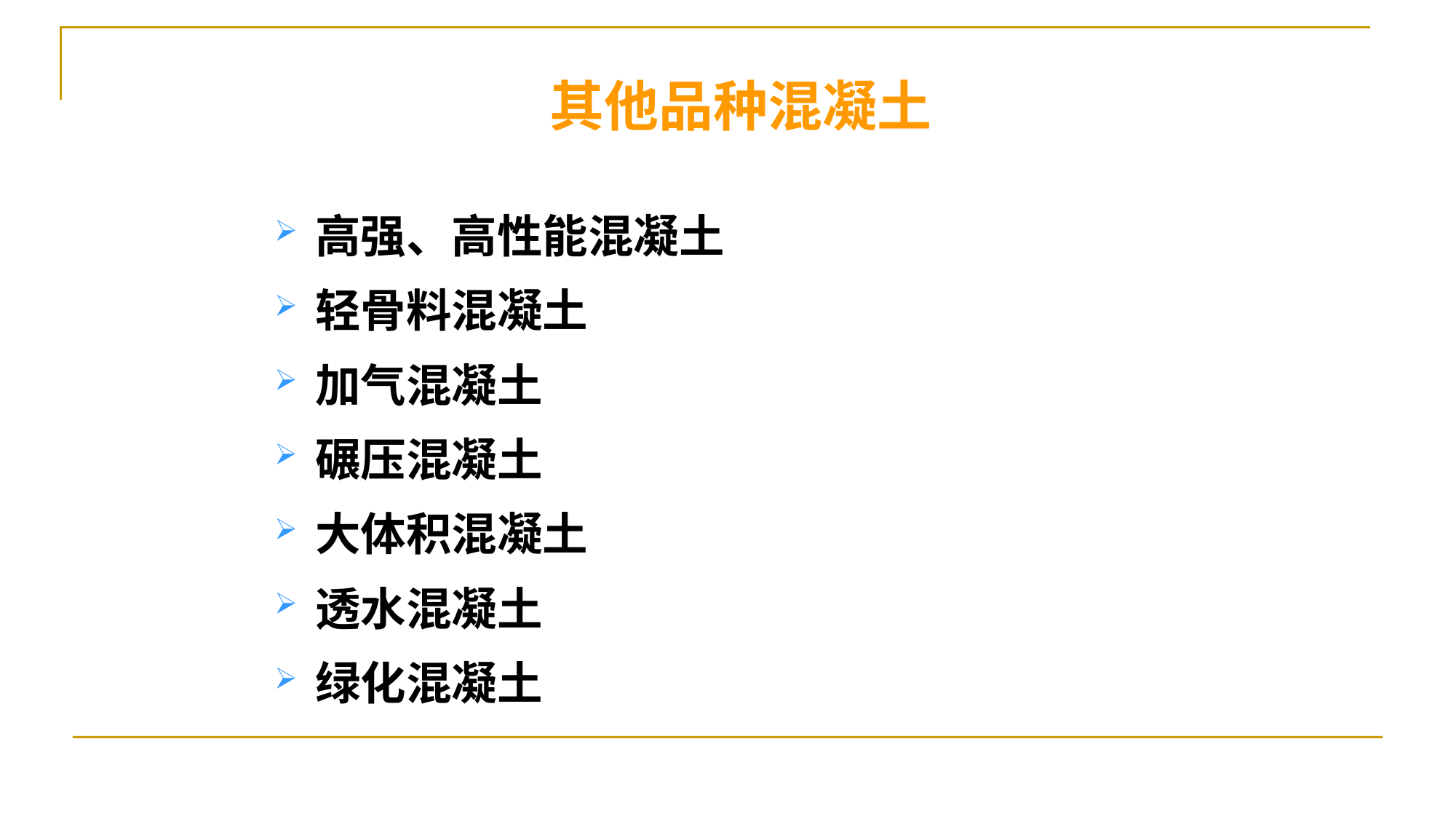

# 其他品种混凝土
高强、高性能混凝土
轻骨料混凝土
加气混凝土
碾压混凝土
大体积混凝土
透水混凝土
绿化混凝土